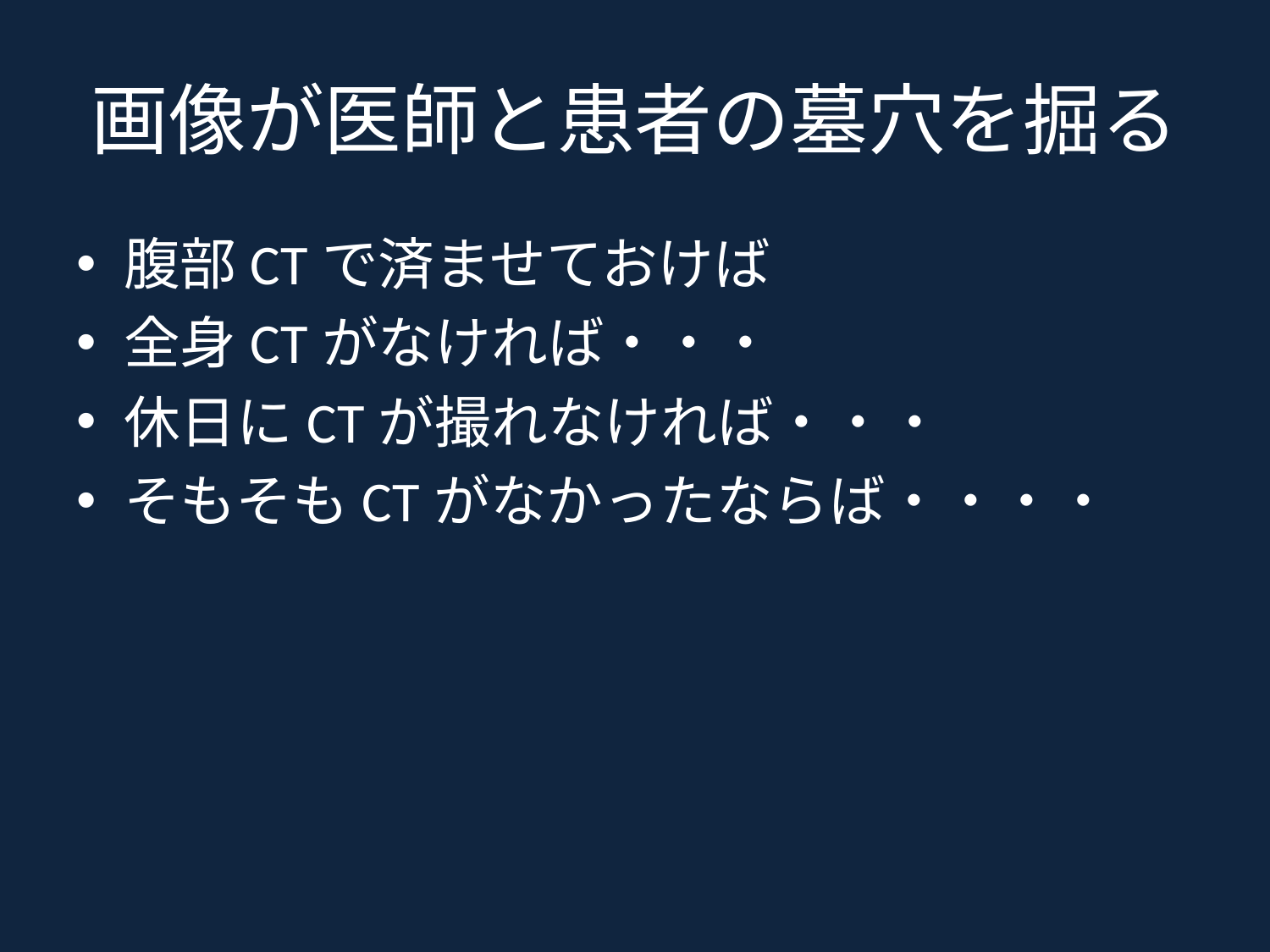

# 画像が医師と患者の墓穴を掘る
腹部CTで済ませておけば
全身CTがなければ・・・
休日にCTが撮れなければ・・・
そもそもCTがなかったならば・・・・